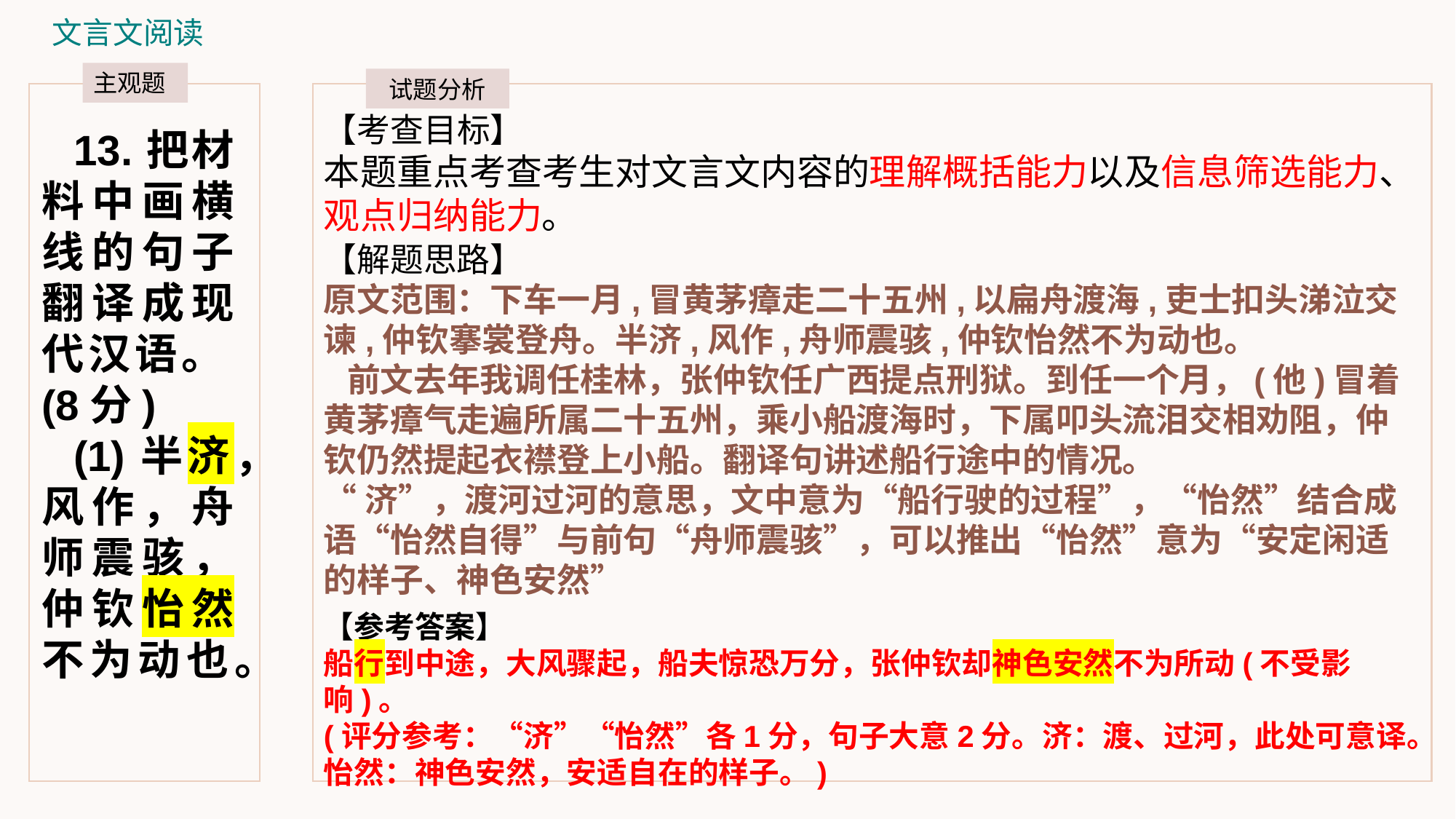

文言文阅读
主观题
试题分析

【考查目标】
本题重点考查考生对文言文内容的理解概括能力以及信息筛选能力、观点归纳能力。
13.把材料中画横线的句子翻译成现代汉语。(8分)
(1)半济，风作，舟师震骇，仲钦怡然不为动也。
【解题思路】
原文范围：下车一月,冒黄茅瘴走二十五州,以扁舟渡海,吏士扣头涕泣交谏,仲钦搴裳登舟。半济,风作,舟师震骇,仲钦怡然不为动也。
  前文去年我调任桂林，张仲钦任广西提点刑狱。到任一个月，(他)冒着黄茅瘴气走遍所属二十五州，乘小船渡海时，下属叩头流泪交相劝阻，仲钦仍然提起衣襟登上小船。翻译句讲述船行途中的情况。
“济”，渡河过河的意思，文中意为“船行驶的过程”，“怡然”结合成语“怡然自得”与前句“舟师震骇”，可以推出“怡然”意为“安定闲适的样子、神色安然”
【参考答案】
船行到中途，大风骤起，船夫惊恐万分，张仲钦却神色安然不为所动(不受影响)。
(评分参考：“济”“怡然”各1分，句子大意2分。济：渡、过河，此处可意译。怡然：神色安然，安适自在的样子。)